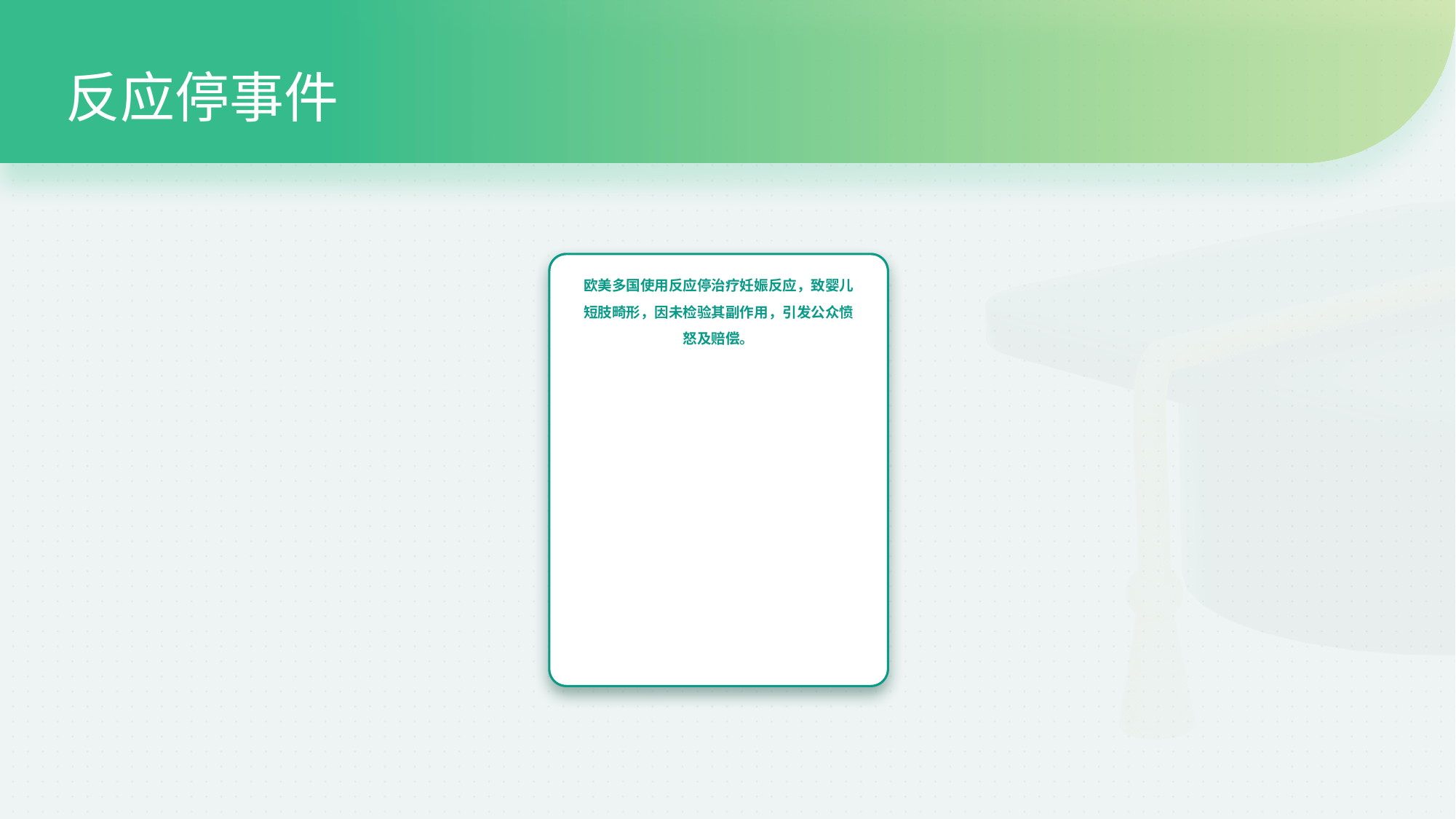

反应停事件
欧美多国使用反应停治疗妊娠反应，致婴儿短肢畸形，因未检验其副作用，引发公众愤怒及赔偿。